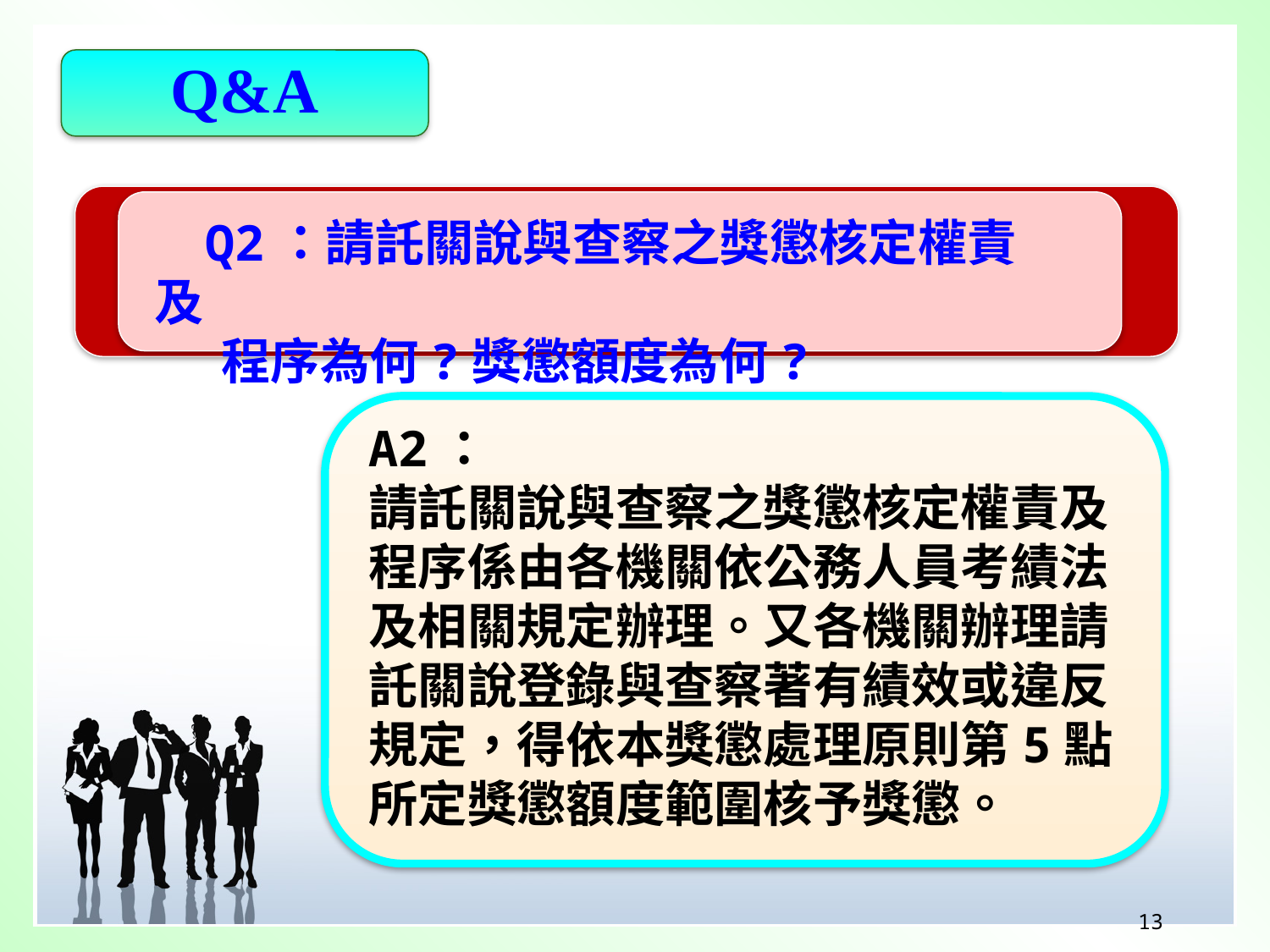

Q&A

   Q2：請託關說與查察之獎懲核定權責及
      程序為何?獎懲額度為何?

A2：
請託關說與查察之獎懲核定權責及程序係由各機關依公務人員考績法及相關規定辦理。又各機關辦理請託關說登錄與查察著有績效或違反規定，得依本獎懲處理原則第5點所定獎懲額度範圍核予獎懲。
                                     13